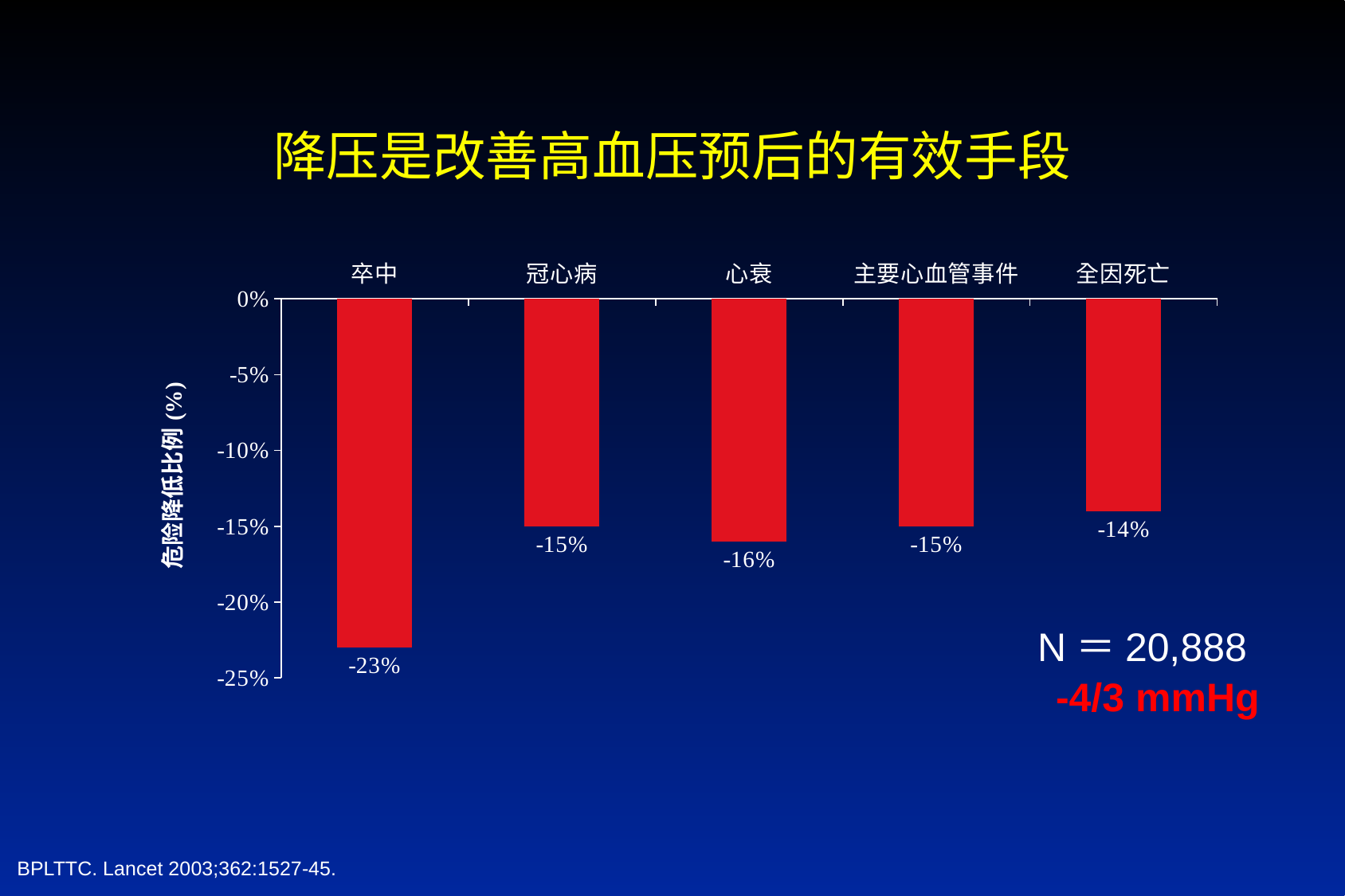

# 降压是改善高血压预后的有效手段

### Chart

| Category | 系列 1 |
|---|---|
| 卒中 | -0.23 |
| 冠心病 | -0.15000000000000016 |
| 心衰 | -0.16 |
| 主要心血管事件 | -0.15000000000000016 |
| 全因死亡 | -0.14 |
N＝20,888
-4/3 mmHg
BPLTTC. Lancet 2003;362:1527-45.